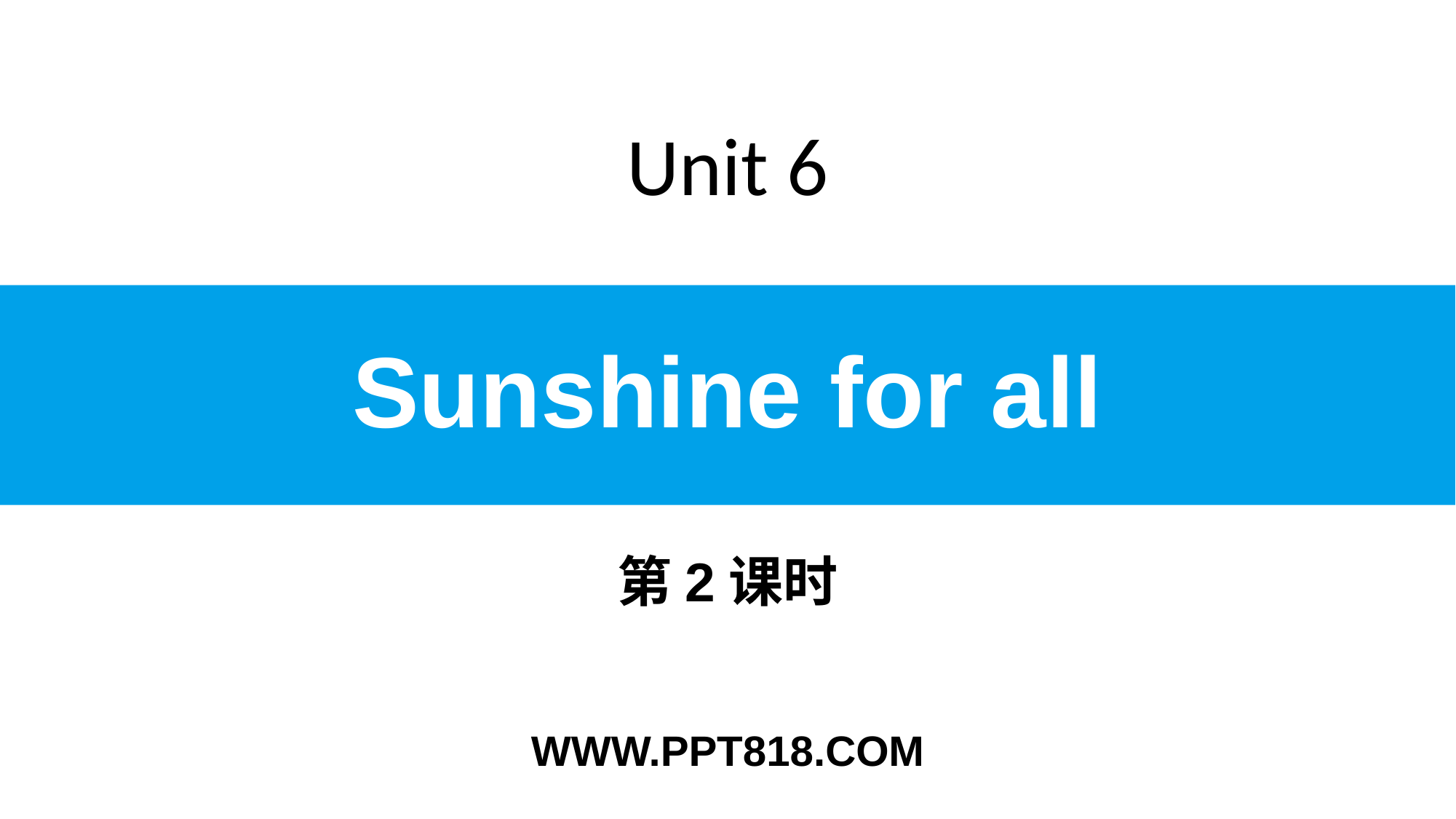

Unit 6
# Sunshine for all
第2课时
WWW.PPT818.COM